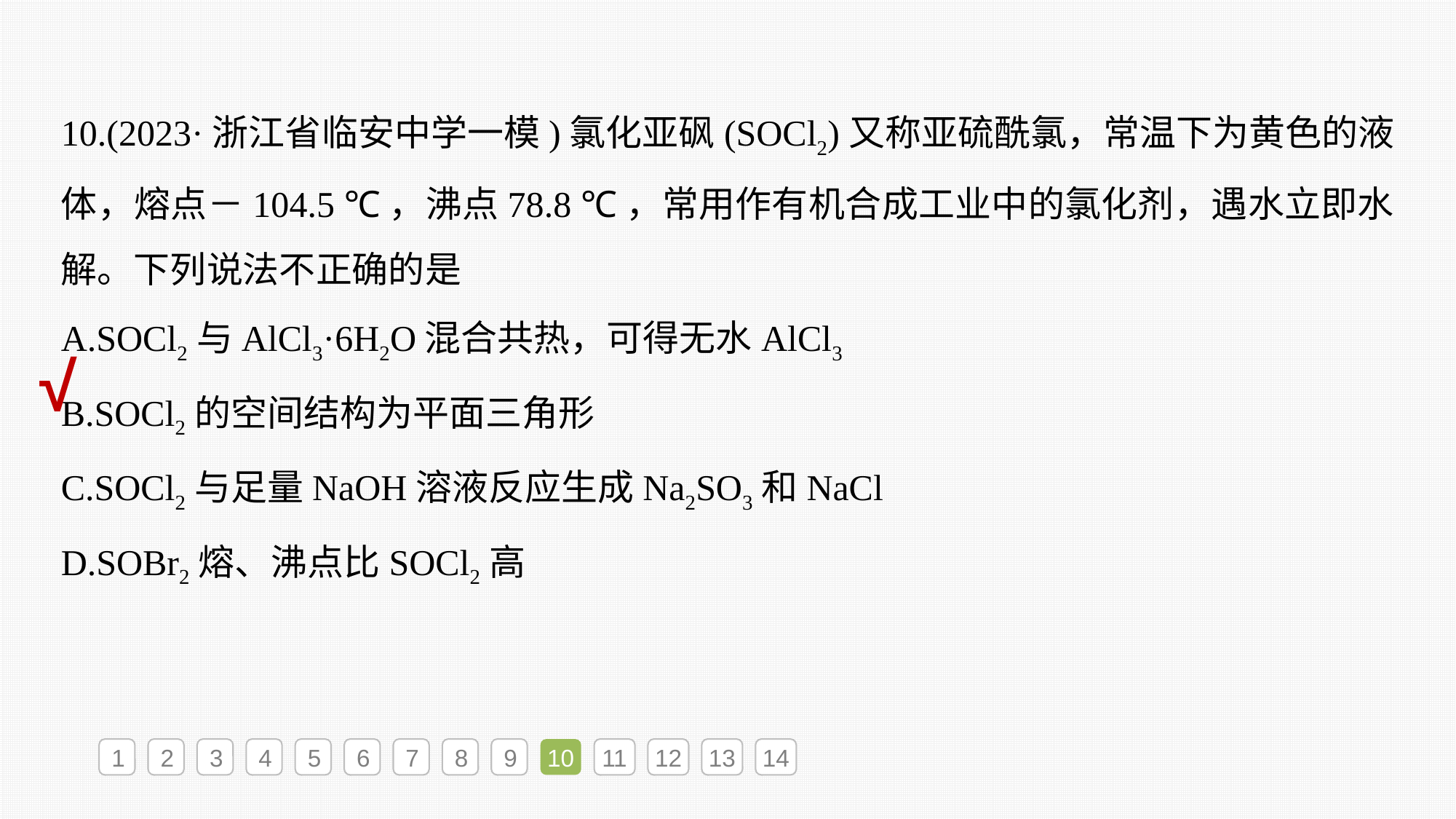

10.(2023·浙江省临安中学一模)氯化亚砜(SOCl2)又称亚硫酰氯，常温下为黄色的液体，熔点－104.5 ℃，沸点78.8 ℃，常用作有机合成工业中的氯化剂，遇水立即水解。下列说法不正确的是
A.SOCl2与AlCl3·6H2O混合共热，可得无水AlCl3
B.SOCl2的空间结构为平面三角形
C.SOCl2与足量NaOH溶液反应生成Na2SO3和NaCl
D.SOBr2熔、沸点比SOCl2高
√
1
2
3
4
5
6
7
8
9
10
11
12
13
14